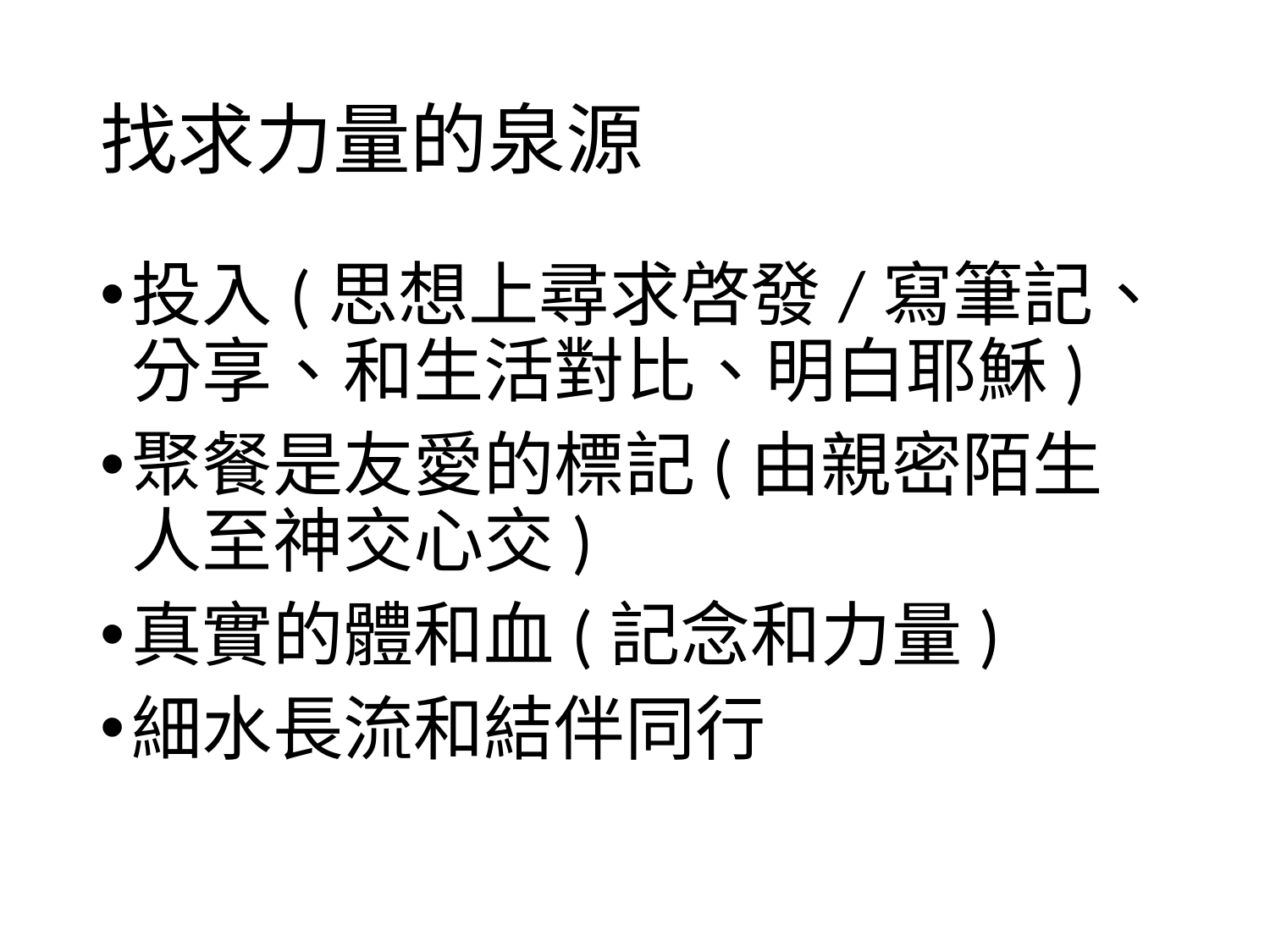

# 找求力量的泉源
投入(思想上尋求啓發/寫筆記、分享、和生活對比、明白耶穌)
聚餐是友愛的標記(由親密陌生人至神交心交)
真實的體和血(記念和力量)
細水長流和結伴同行